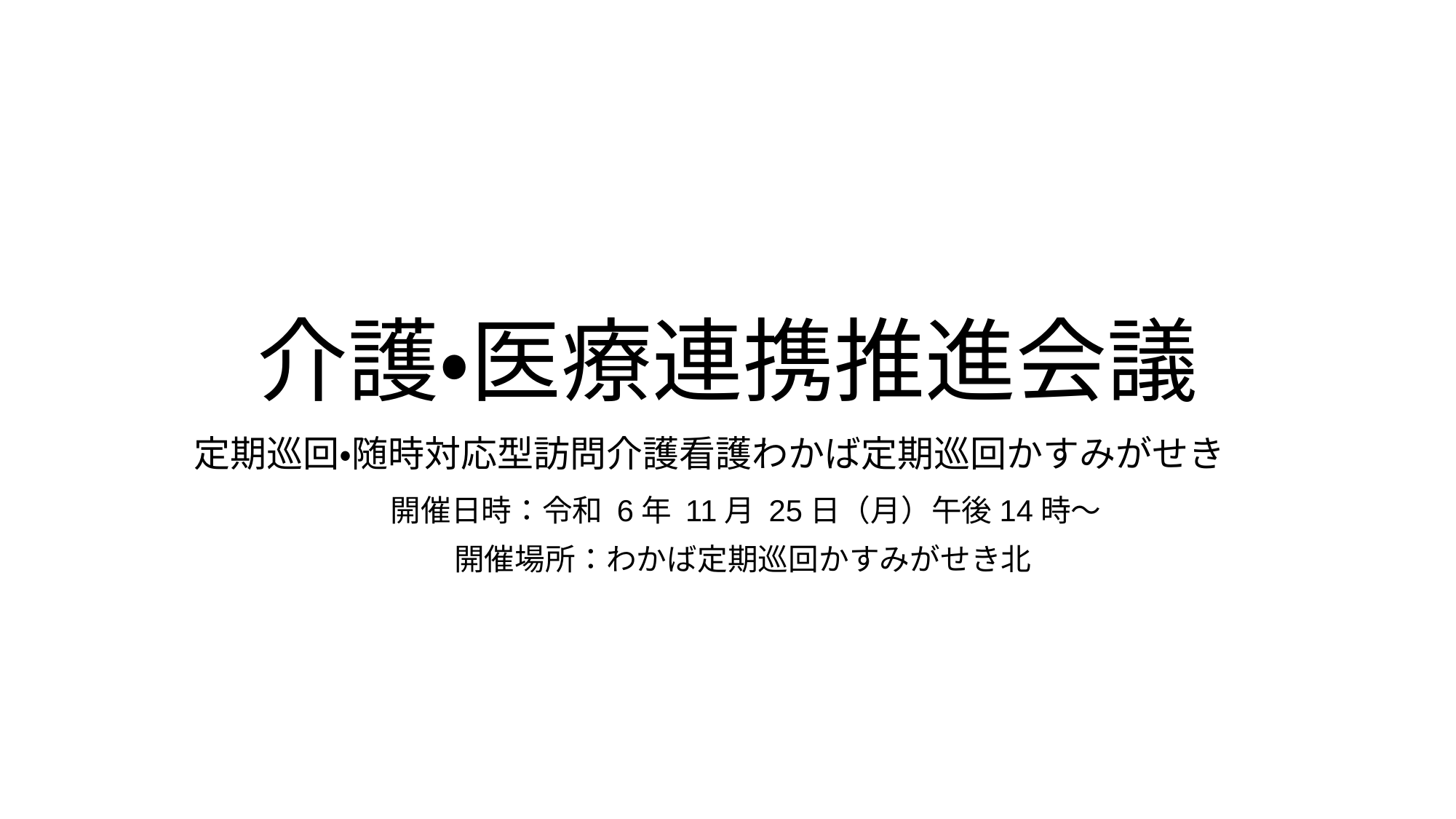

# 介護・医療連携推進会議
定期巡回・随時対応型訪問介護看護わかば定期巡回かすみがせき
　開催日時：令和 6年 11月 25日（月）午後14時～
　開催場所：わかば定期巡回かすみがせき北